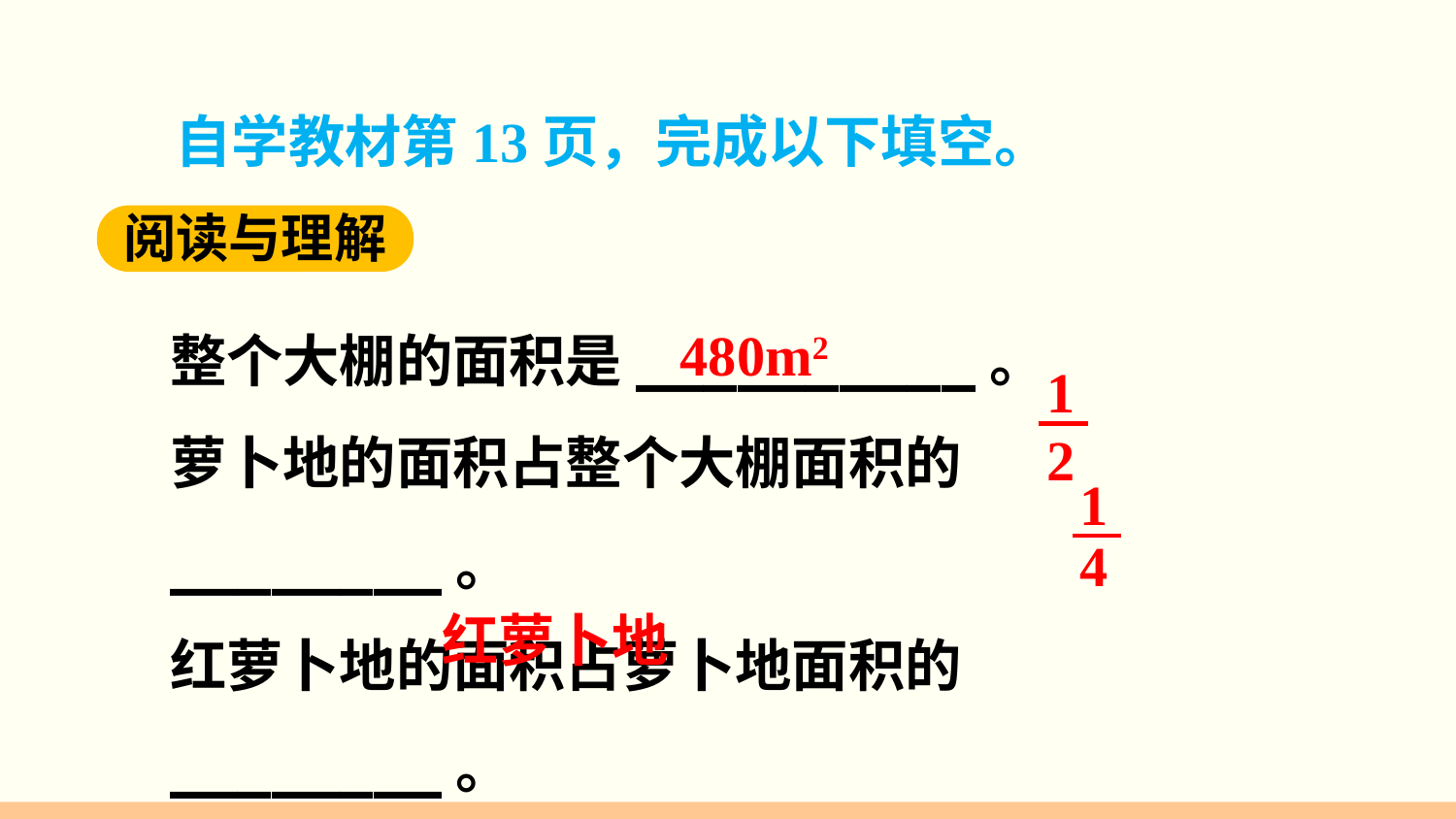

自学教材第13页，完成以下填空。
阅读与理解
整个大棚的面积是__________。
萝卜地的面积占整个大棚面积的________。
红萝卜地的面积占萝卜地面积的________。
要求的是___________的面积。
480m2
1
2
1
4
红萝卜地